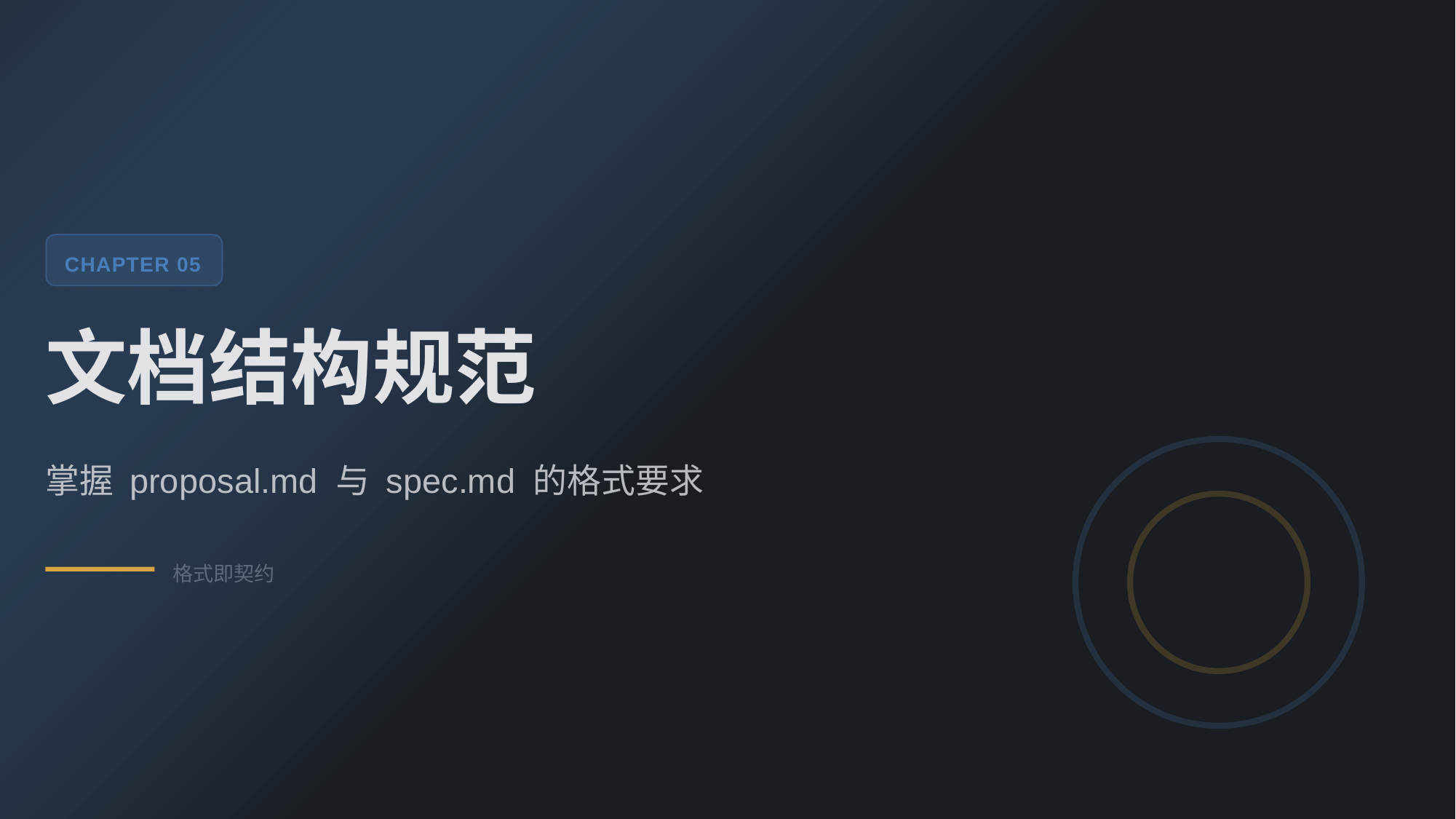

CHAPTER 05
文档结构规范

掌握 proposal.md 与 spec.md 的格式要求

格式即契约